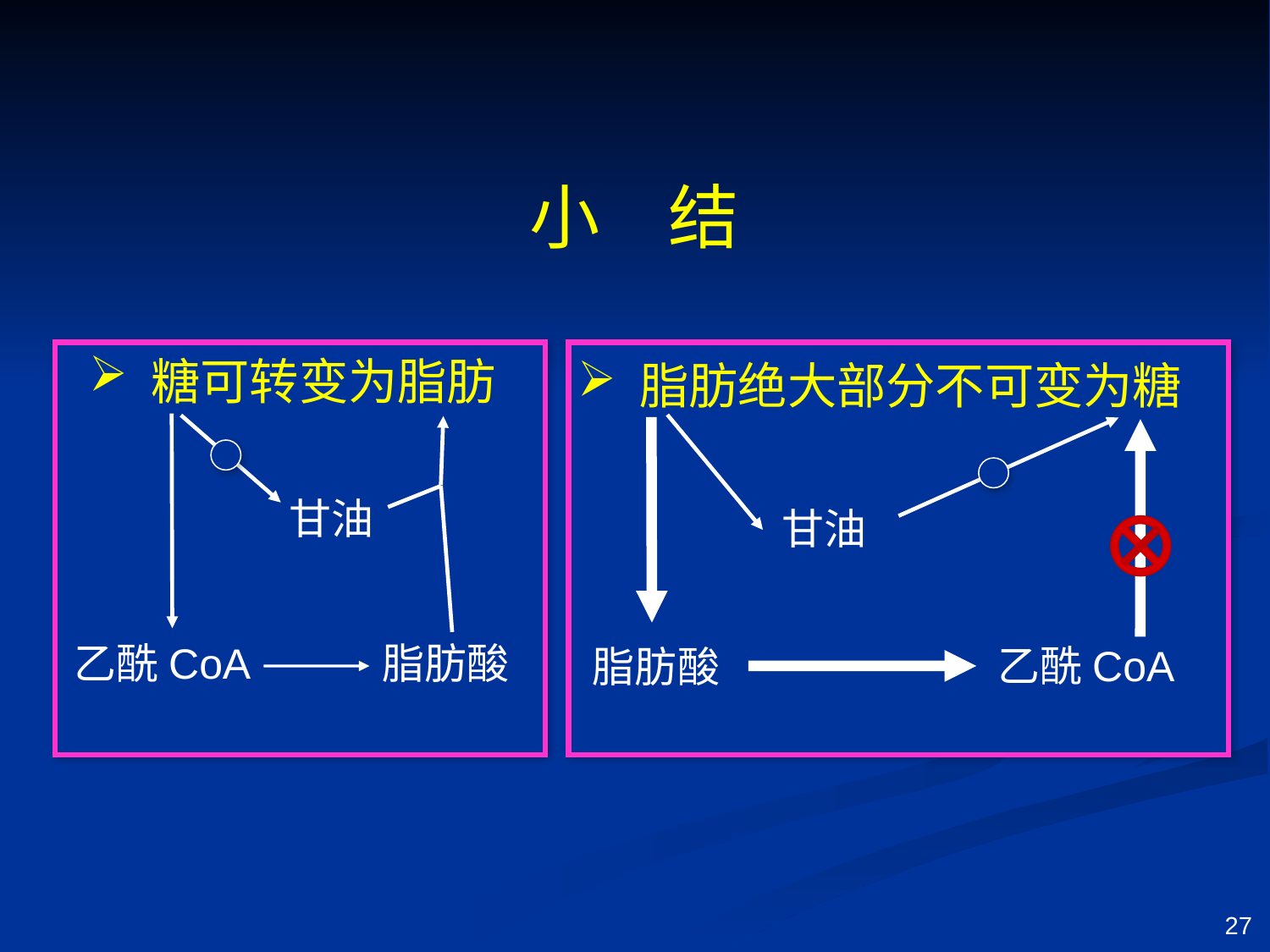

小     结

 糖可转变为脂肪
 脂肪绝大部分不可变为糖

甘油
甘油

乙酰CoA
脂肪酸
乙酰CoA
脂肪酸

27